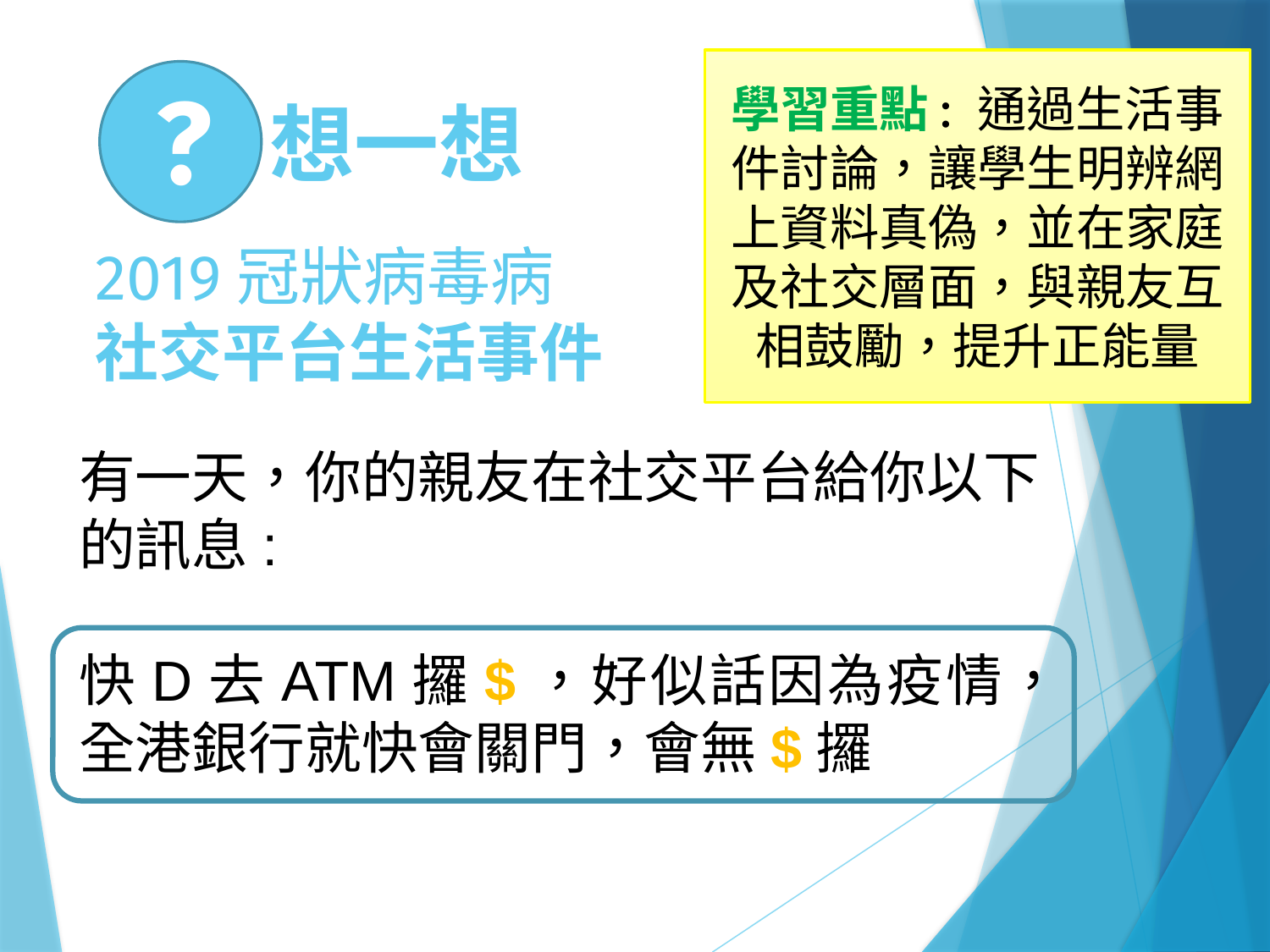

學習重點: 通過生活事件討論，讓學生明辨網上資料真偽，並在家庭及社交層面，與親友互相鼓勵，提升正能量

?
          想一想
# 2019冠狀病毒病 社交平台生活事件
有一天，你的親友在社交平台給你以下的訊息:

快D去ATM攞$，好似話因為疫情，全港銀行就快會關門，會無$攞